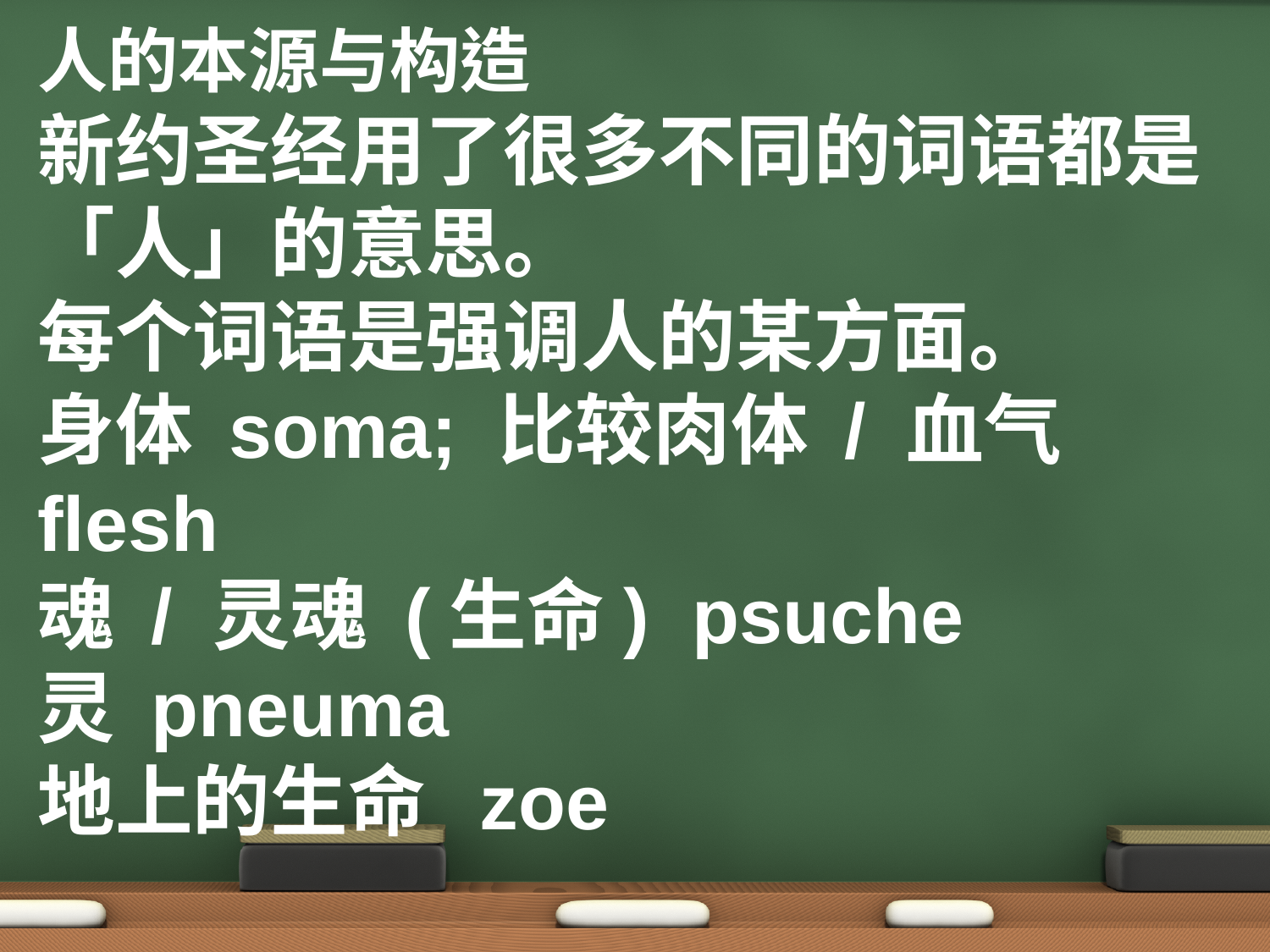

人的本源与构造
新约圣经用了很多不同的词语都是「人」的意思。
每个词语是强调人的某方面。
身体 soma; 比较肉体 / 血气flesh
魂 / 灵魂 (生命)  psuche
灵 pneuma
地上的生命  zoe